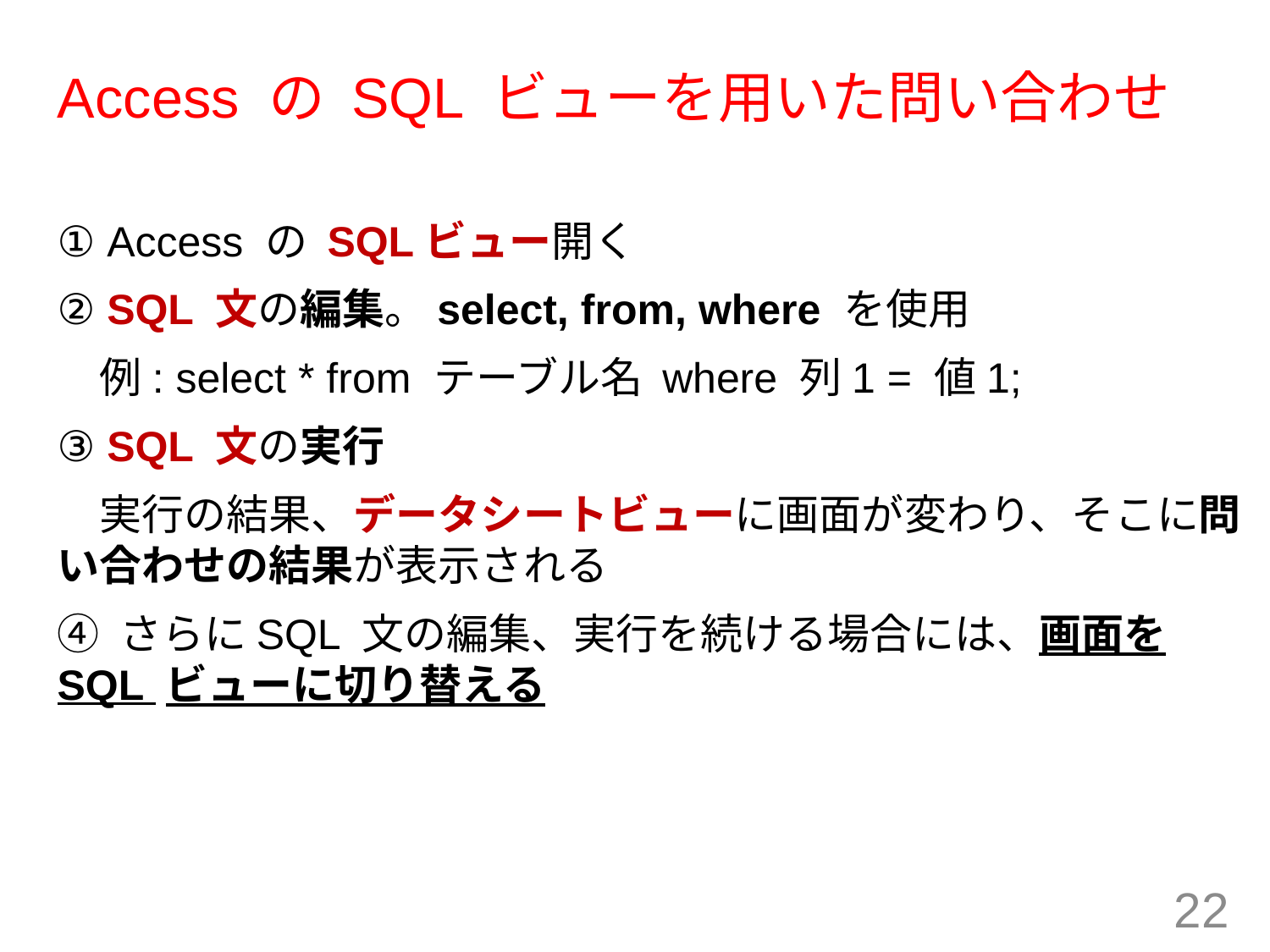

# Access の SQL ビューを用いた問い合わせ
① Access の SQLビュー開く
② SQL 文の編集。select, from, where を使用
　例: select * from テーブル名 where 列1 = 値1;
③ SQL 文の実行
　実行の結果、データシートビューに画面が変わり、そこに問い合わせの結果が表示される
④ さらにSQL 文の編集、実行を続ける場合には、画面を SQL ビューに切り替える

22